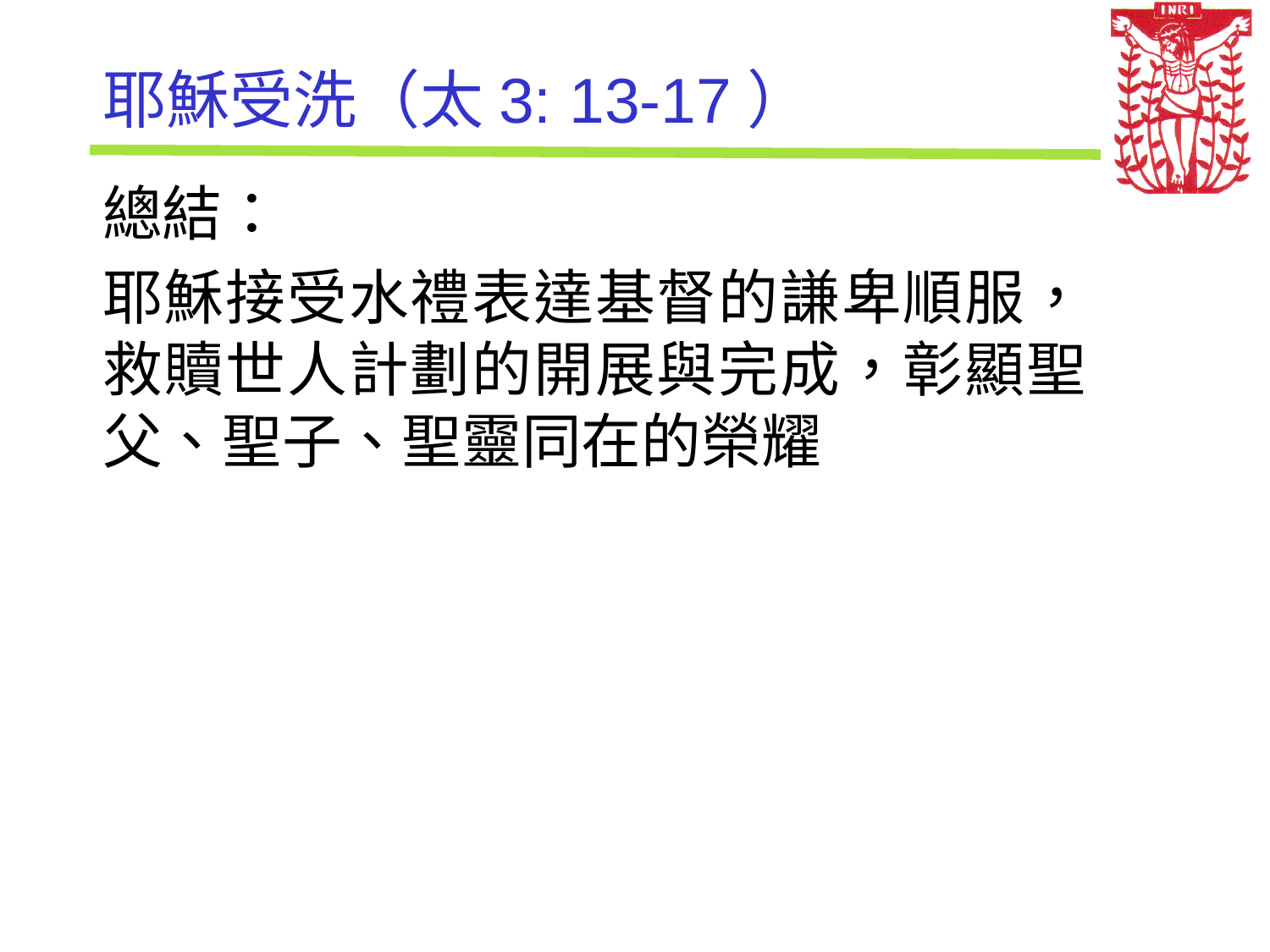

# 耶穌受洗（太3: 13-17）
總結：
耶穌接受水禮表達基督的謙卑順服，救贖世人計劃的開展與完成，彰顯聖父、聖子、聖靈同在的榮耀